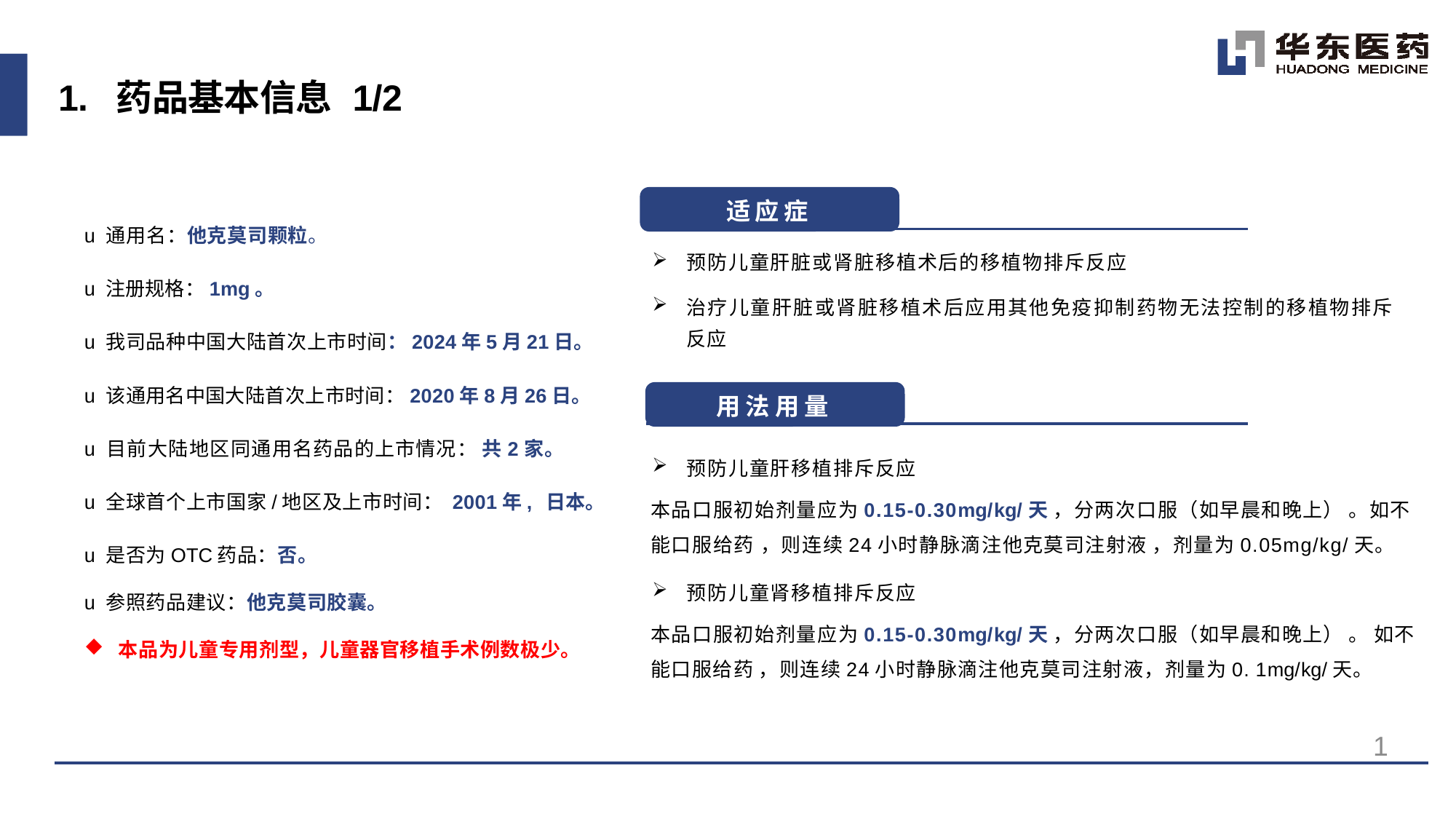

1.  药品基本信息 1/2

u 通用名：他克莫司颗粒。
u 注册规格：1mg。
u 我司品种中国大陆首次上市时间：2024年5月21日。
u 该通用名中国大陆首次上市时间：2020年8月26日。
u 目前大陆地区同通用名药品的上市情况： 共2家。
u 全球首个上市国家/地区及上市时间： 2001年, 日本。
u 是否为OTC药品：否。
u 参照药品建议：他克莫司胶囊。
本品为儿童专用剂型，儿童器官移植手术例数极少。

适应症

预防儿童肝脏或肾脏移植术后的移植物排斥反应

治疗儿童肝脏或肾脏移植术后应用其他免疫抑制药物无法控制的移植物排斥 反应

用法用量

预防儿童肝移植排斥反应
本品口服初始剂量应为0.15-0.30mg/kg/天 ，分两次口服（如早晨和晚上） 。如不能口服给药 ，则连续24小时静脉滴注他克莫司注射液 ，剂量为0.05mg/kg/天。
预防儿童肾移植排斥反应
本品口服初始剂量应为0.15-0.30mg/kg/天 ，分两次口服（如早晨和晚上） 。 如不能口服给药 ，则连续24小时静脉滴注他克莫司注射液，剂量为0. 1mg/kg/天。
1